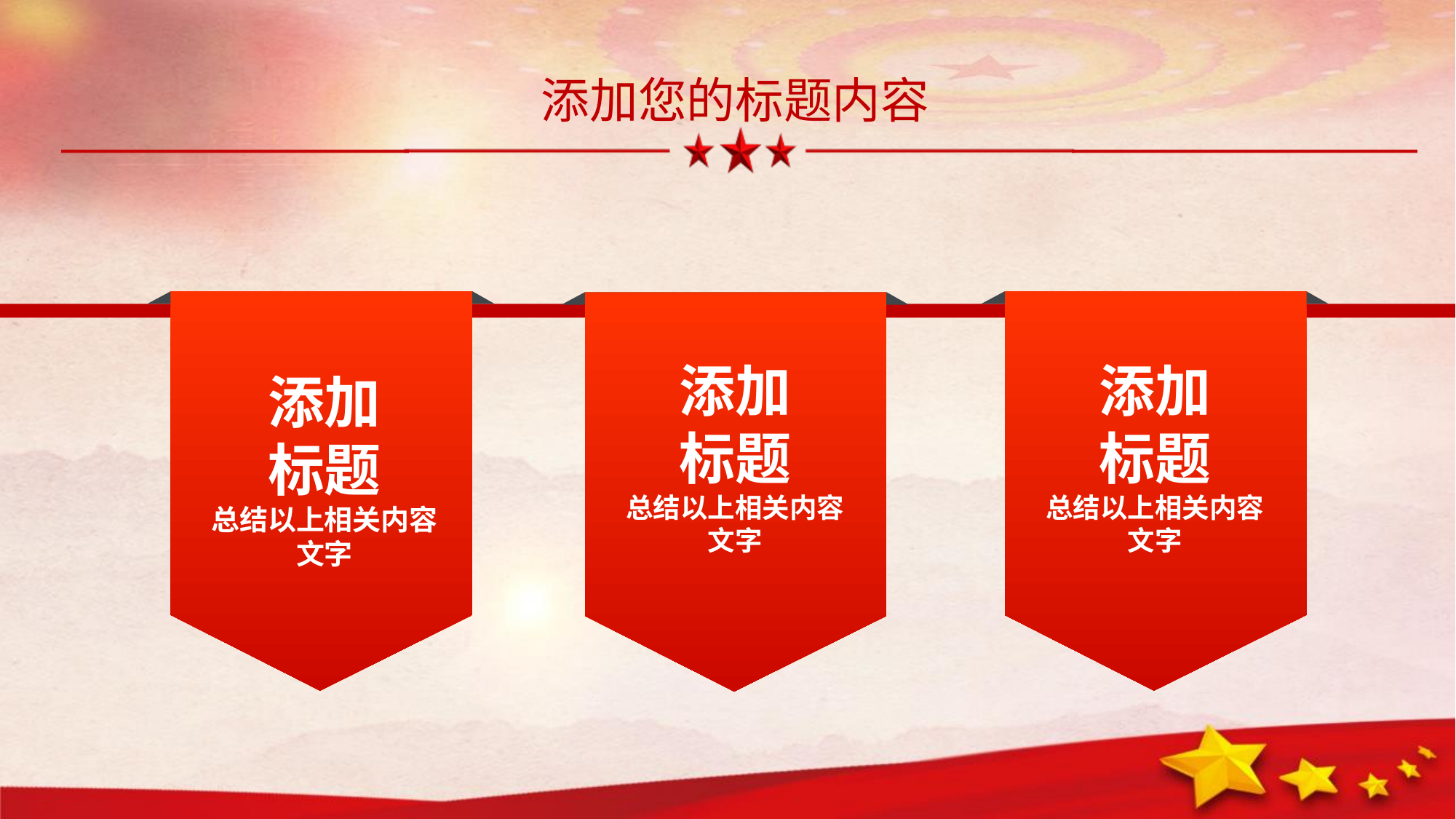

添加
标题
总结以上相关内容文字

添加
标题
总结以上相关内容文字

添加
标题
总结以上相关内容文字